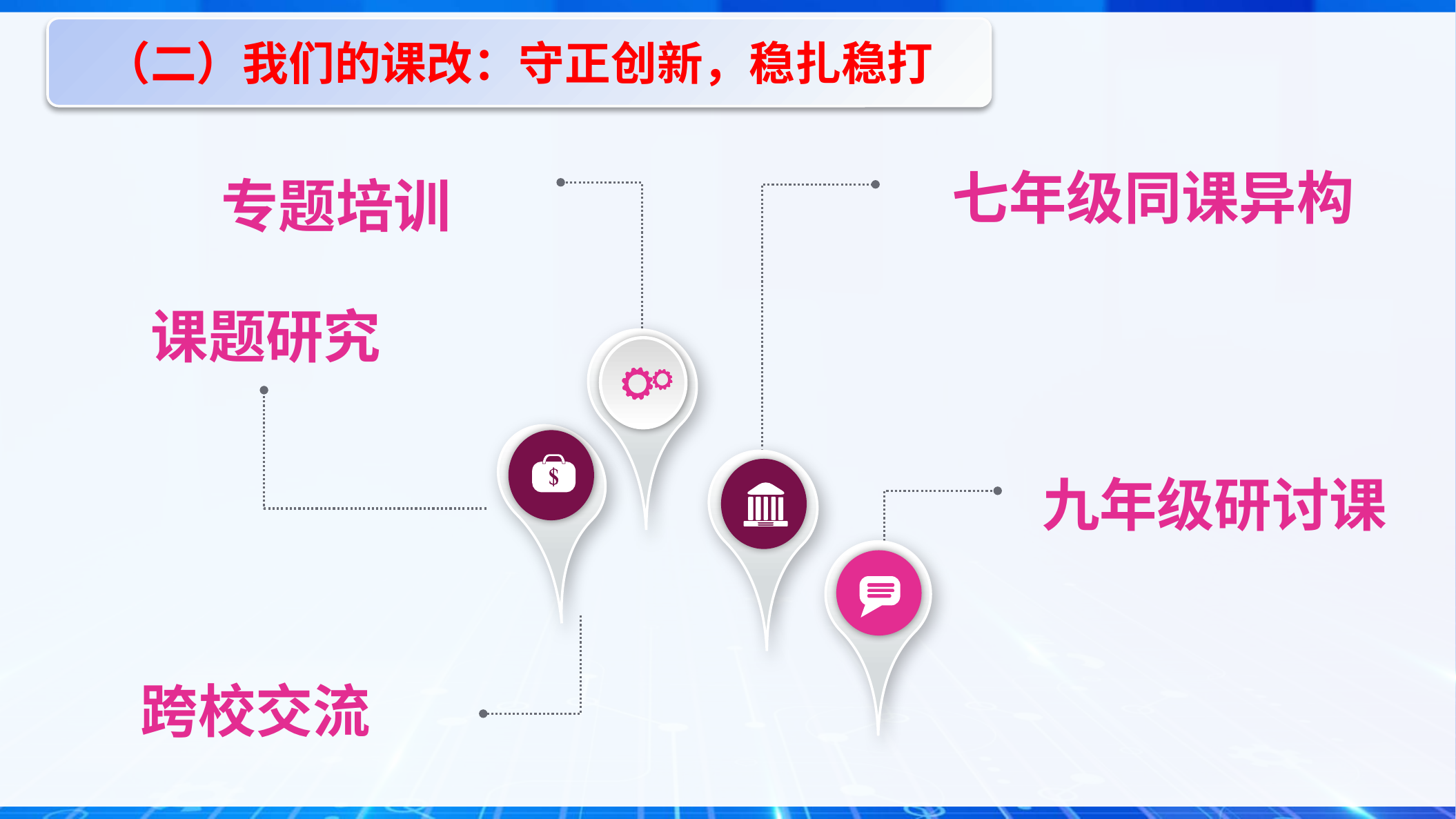

（二）我们的课改：守正创新，稳扎稳打
七年级同课异构
专题培训
九年级研讨课
跨校交流

课题研究